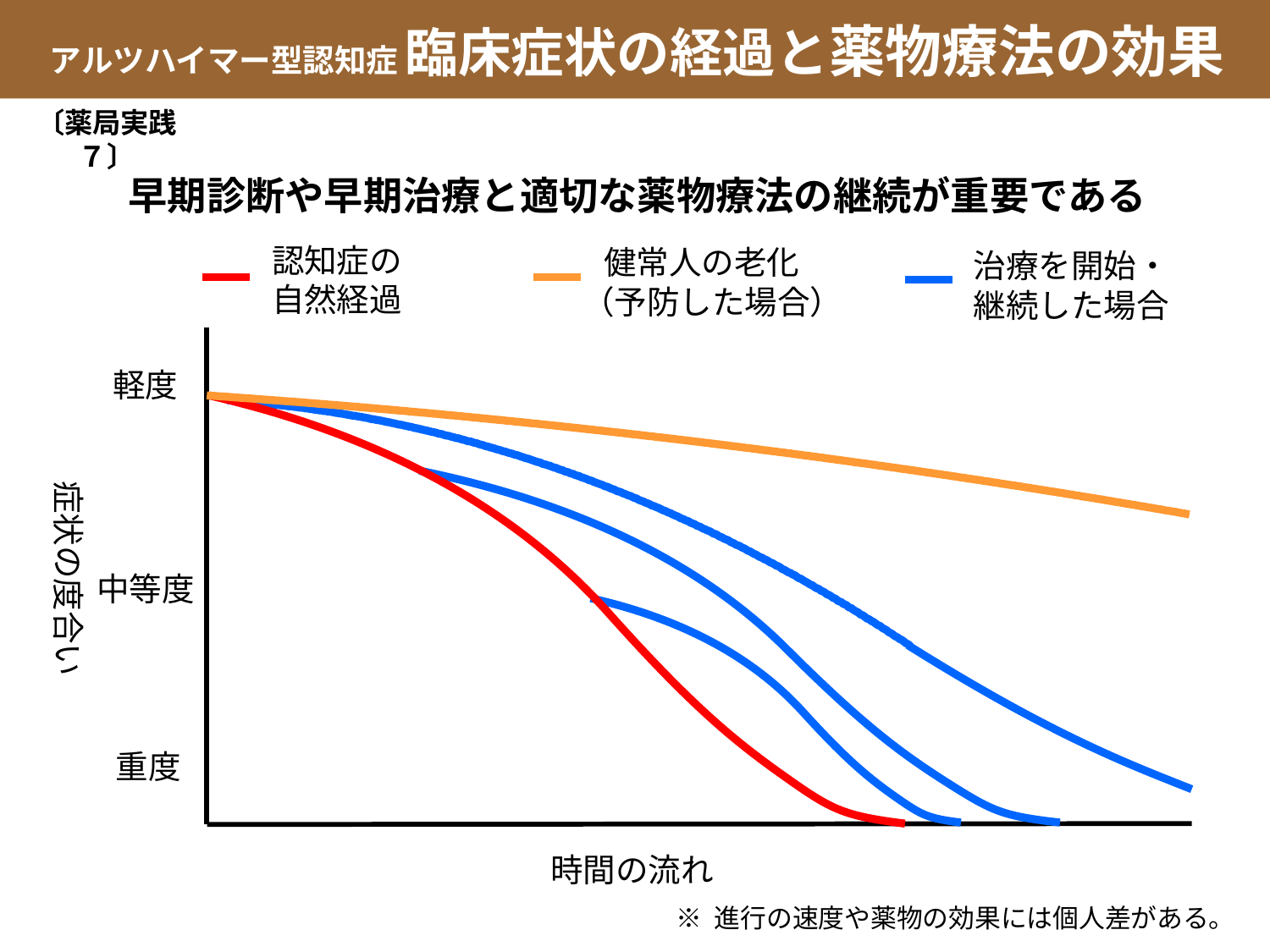

アルツハイマー型認知症 臨床症状の経過と薬物療法の効果
〔薬局実践７〕
早期診断や早期治療と適切な薬物療法の継続が重要である
認知症の自然経過
  健常人の老化
（予防した場合）
治療を開始・継続した場合

軽度

症状の度合い
中等度
重度
時間の流れ
※ 進行の速度や薬物の効果には個人差がある。